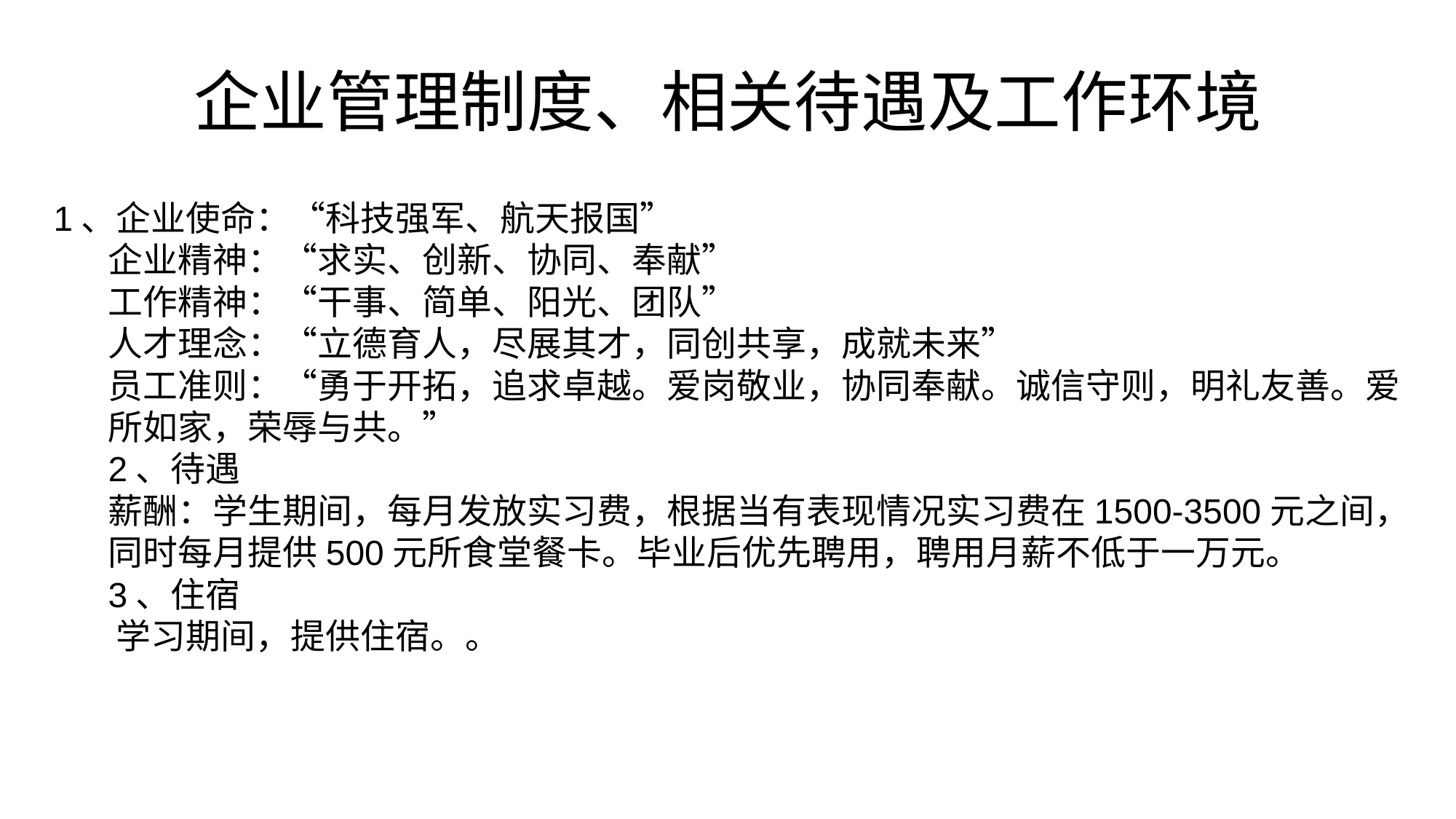

# 企业管理制度、相关待遇及工作环境

1、企业使命：“科技强军、航天报国”
企业精神：“求实、创新、协同、奉献”
工作精神：“干事、简单、阳光、团队”
人才理念：“立德育人，尽展其才，同创共享，成就未来”
员工准则：“勇于开拓，追求卓越。爱岗敬业，协同奉献。诚信守则，明礼友善。爱所如家，荣辱与共。”
2、待遇
薪酬：学生期间，每月发放实习费，根据当有表现情况实习费在1500-3500元之间，同时每月提供500元所食堂餐卡。毕业后优先聘用，聘用月薪不低于一万元。
3、住宿
 学习期间，提供住宿。。